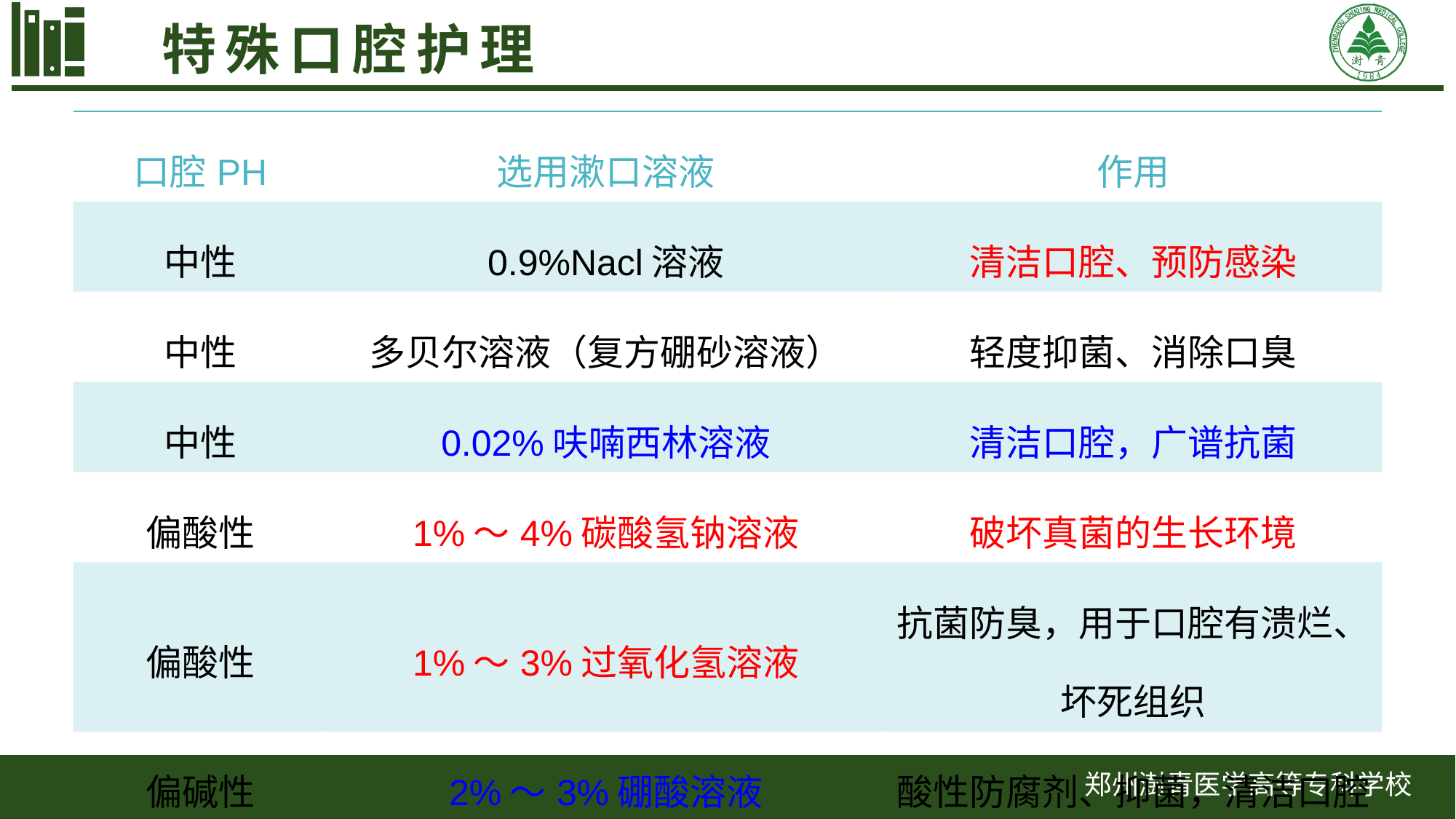

特殊口腔护理
| 口腔PH | 选用漱口溶液 | 作用 |
| --- | --- | --- |
| 中性 | 0.9%Nacl溶液 | 清洁口腔、预防感染 |
| 中性 | 多贝尔溶液（复方硼砂溶液） | 轻度抑菌、消除口臭 |
| 中性 | 0.02%呋喃西林溶液 | 清洁口腔，广谱抗菌 |
| 偏酸性 | 1%～4%碳酸氢钠溶液 | 破坏真菌的生长环境 |
| 偏酸性 | 1%～3%过氧化氢溶液 | 抗菌防臭，用于口腔有溃烂、坏死组织 |
| 偏碱性 | 2%～3%硼酸溶液 | 酸性防腐剂、抑菌，清洁口腔 |
| 偏碱性 | 0.1%醋酸溶液 | 铜绿假单胞菌感染 |
郑州澍青医学高等专科学校